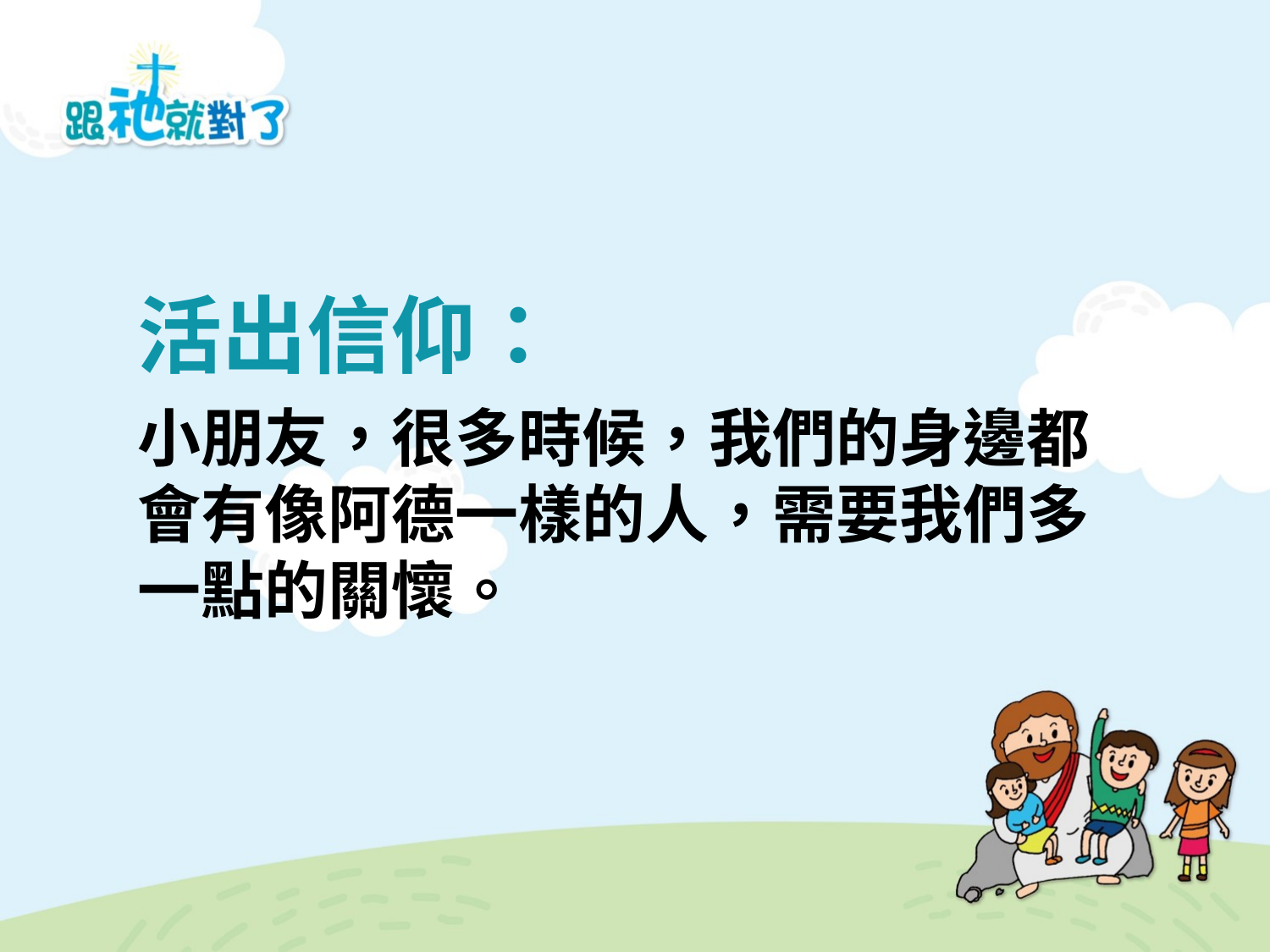

活出信仰：
小朋友，很多時候，我們的身邊都會有像阿德一樣的人，需要我們多一點的關懷。